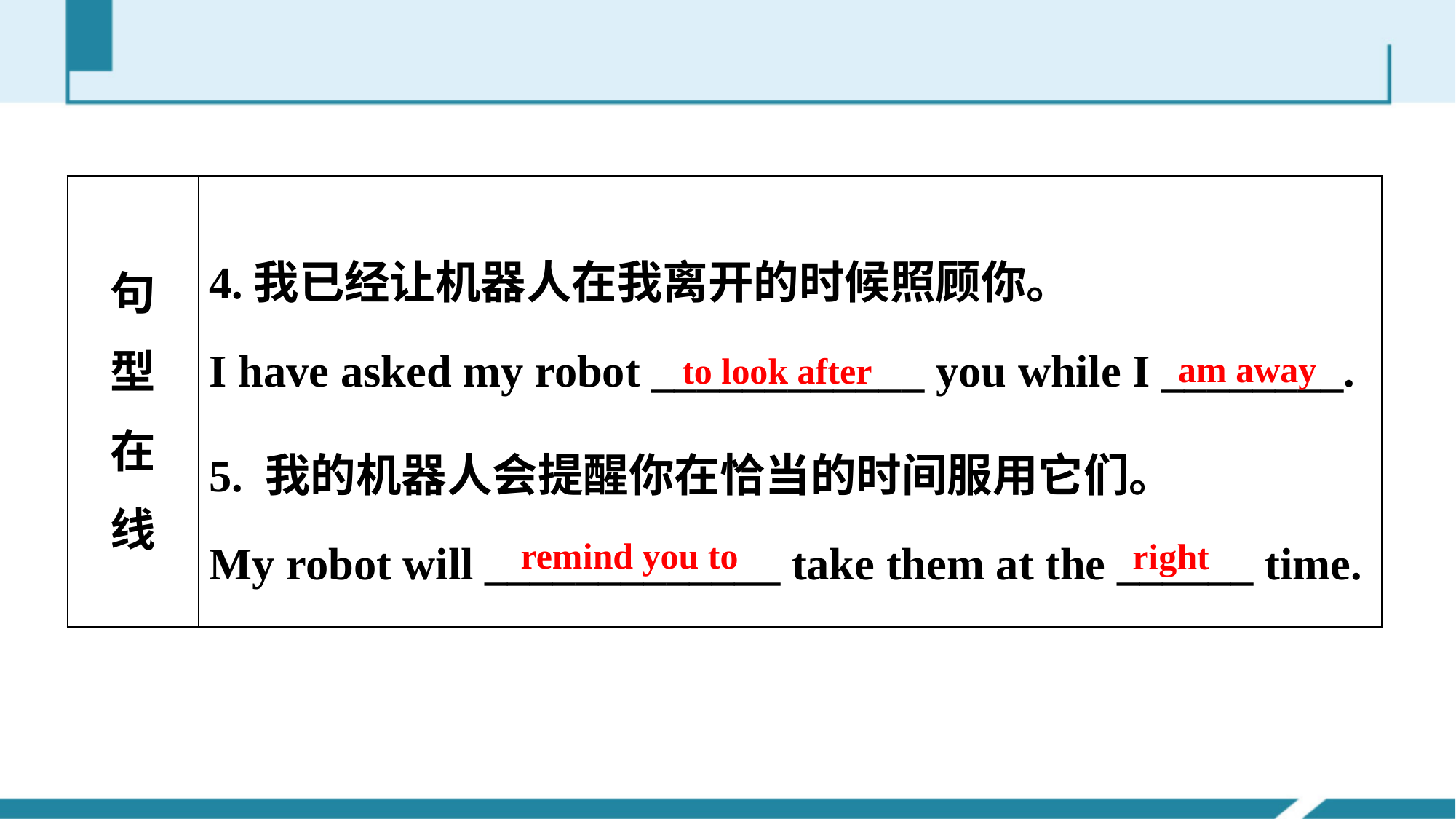

| 句 型 在 线 | 4.我已经让机器人在我离开的时候照顾你。 I have asked my robot \_\_\_\_\_\_\_\_\_\_\_\_ you while I \_\_\_\_\_\_\_\_. 5. 我的机器人会提醒你在恰当的时间服用它们。 My robot will \_\_\_\_\_\_\_\_\_\_\_\_\_ take them at the \_\_\_\_\_\_ time. |
| --- | --- |
am away
to look after

remind you to
right